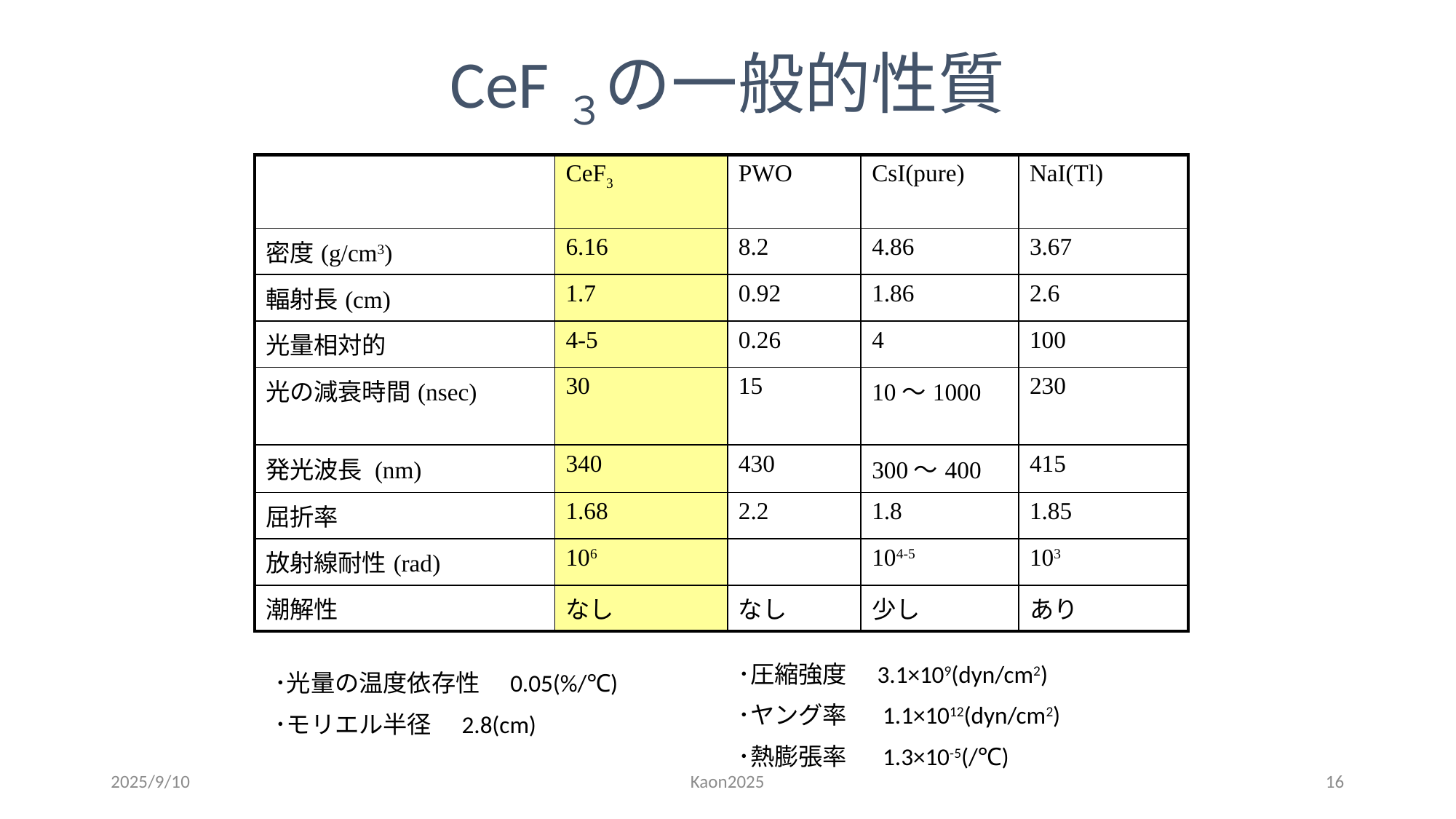

CeF３の一般的性質
|  | CeF3 | PWO | CsI(pure) | NaI(Tl) |
| --- | --- | --- | --- | --- |
| 密度(g/cm3) | 6.16 | 8.2 | 4.86 | 3.67 |
| 輻射長(cm) | 1.7 | 0.92 | 1.86 | 2.6 |
| 光量相対的 | 4-5 | 0.26 | 4 | 100 |
| 光の減衰時間(nsec) | 30 | 15 | 10～1000 | 230 |
| 発光波長 (nm) | 340 | 430 | 300～400 | 415 |
| 屈折率 | 1.68 | 2.2 | 1.8 | 1.85 |
| 放射線耐性(rad) | 106 |  | 104-5 | 103 |
| 潮解性 | なし | なし | 少し | あり |
･圧縮強度　3.1×109(dyn/cm2)
･ヤング率　 1.1×1012(dyn/cm2)
･熱膨張率　 1.3×10-5(/℃)
･光量の温度依存性　0.05(%/℃)
･モリエル半径　2.8(cm)
2025/9/10
Kaon2025
16